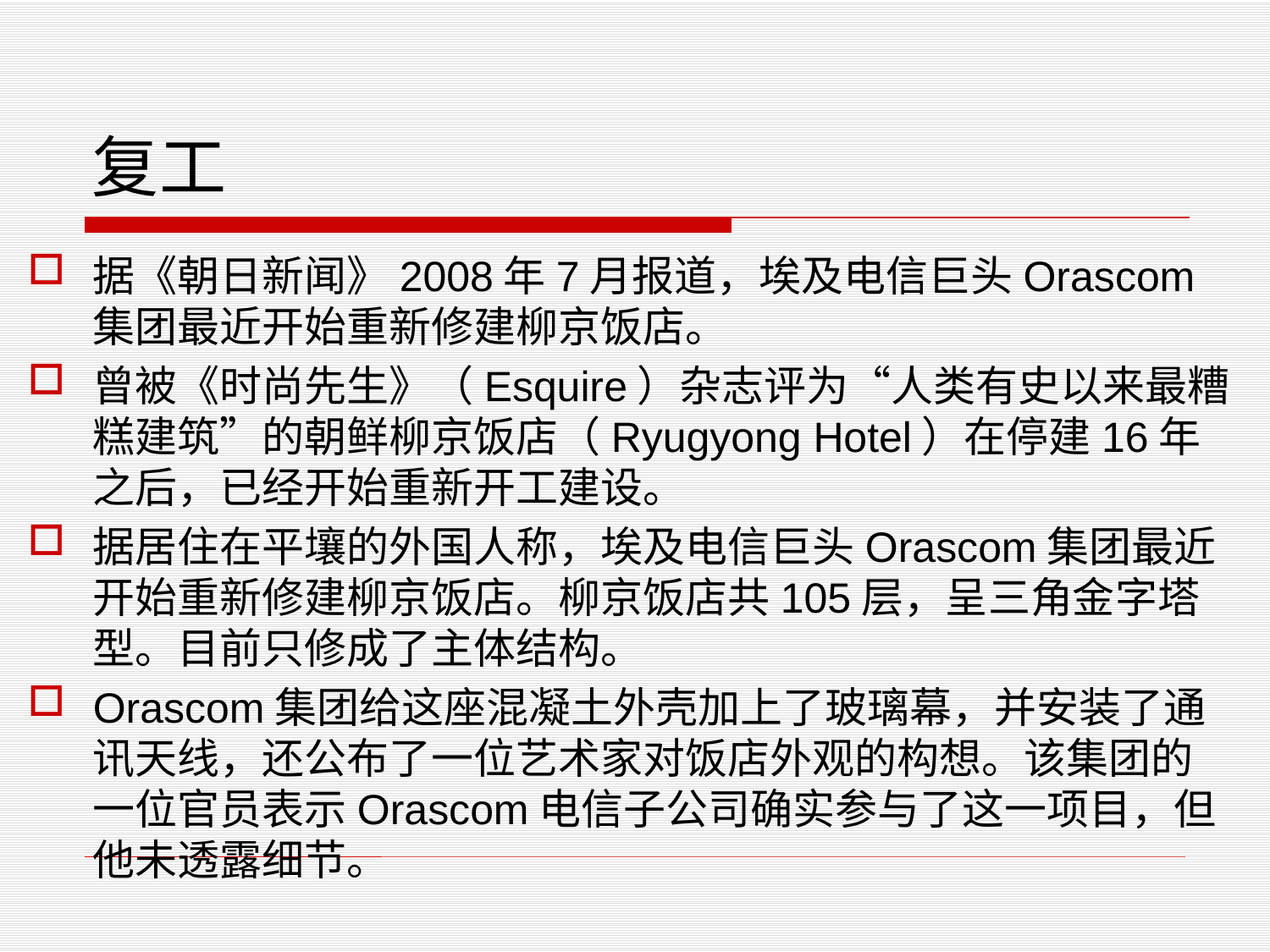

# 复工
据《朝日新闻》2008年7月报道，埃及电信巨头Orascom集团最近开始重新修建柳京饭店。
曾被《时尚先生》（Esquire）杂志评为“人类有史以来最糟糕建筑”的朝鲜柳京饭店（Ryugyong Hotel）在停建16年之后，已经开始重新开工建设。
据居住在平壤的外国人称，埃及电信巨头Orascom集团最近开始重新修建柳京饭店。柳京饭店共105层，呈三角金字塔型。目前只修成了主体结构。
Orascom集团给这座混凝土外壳加上了玻璃幕，并安装了通讯天线，还公布了一位艺术家对饭店外观的构想。该集团的一位官员表示Orascom电信子公司确实参与了这一项目，但他未透露细节。